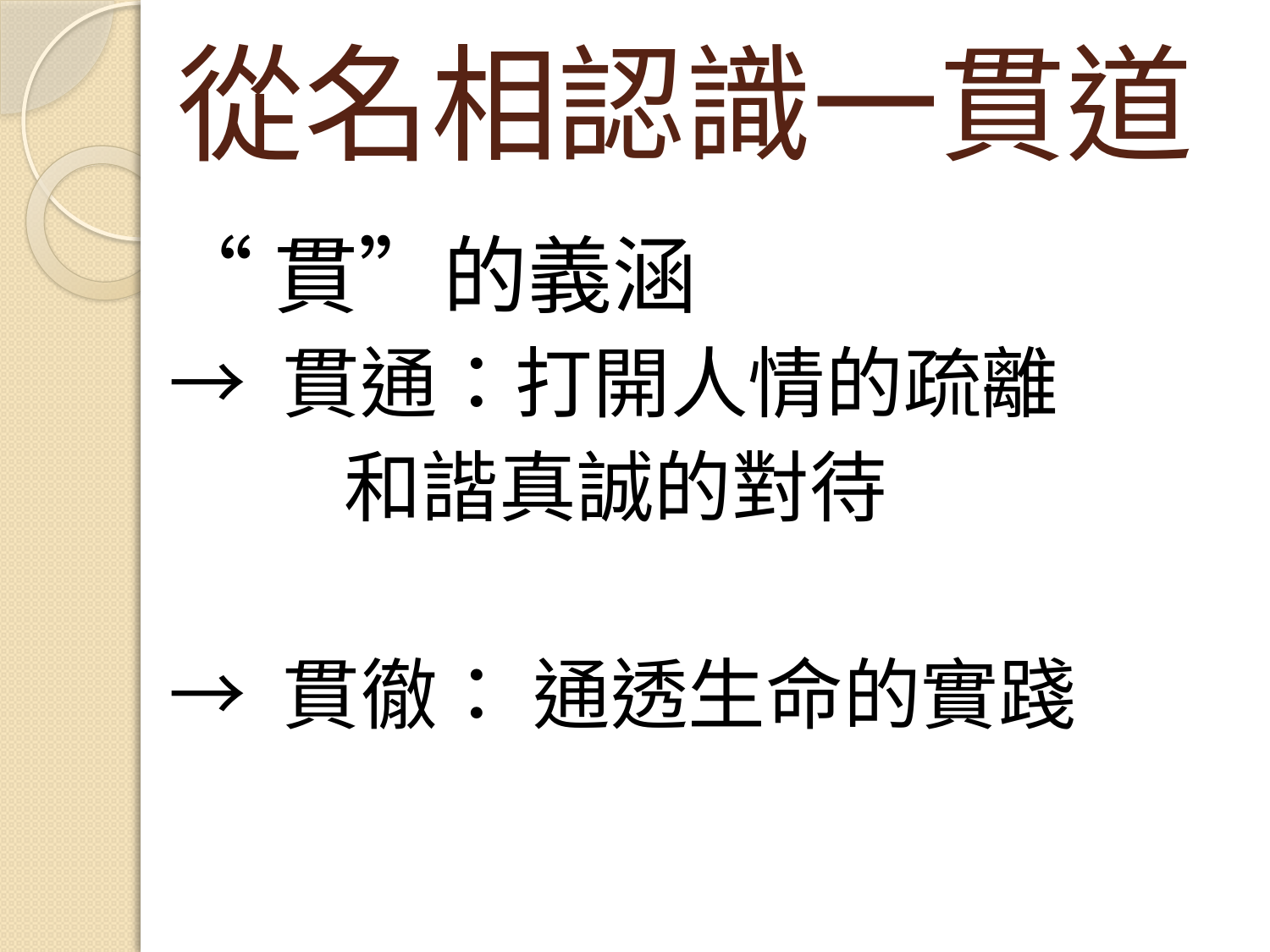

# 從名相認識一貫道
“貫”的義涵
→ 貫通：打開人情的疏離
         和諧真誠的對待

→ 貫徹： 通透生命的實踐